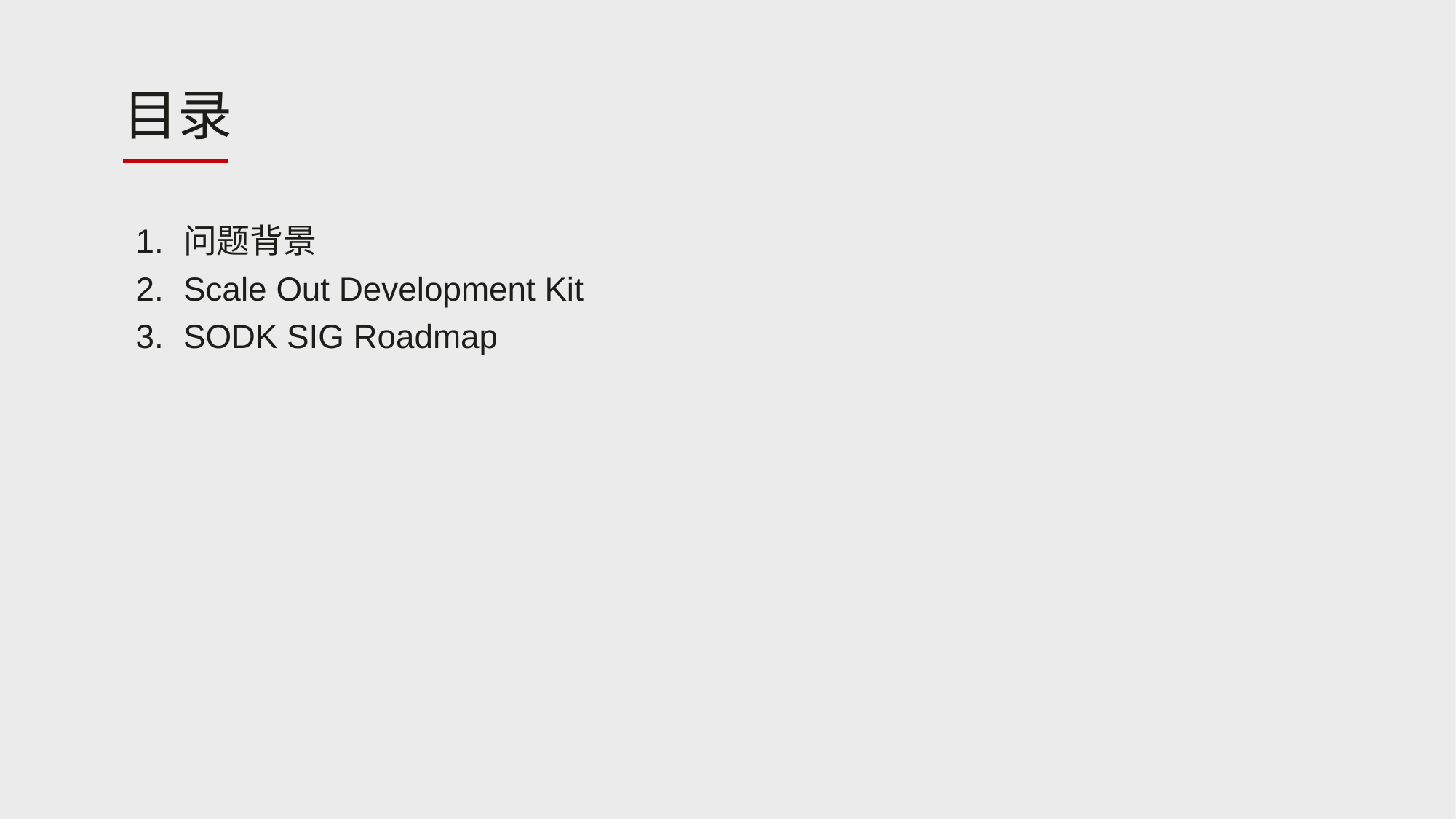

问题背景
Scale Out Development Kit
SODK SIG Roadmap